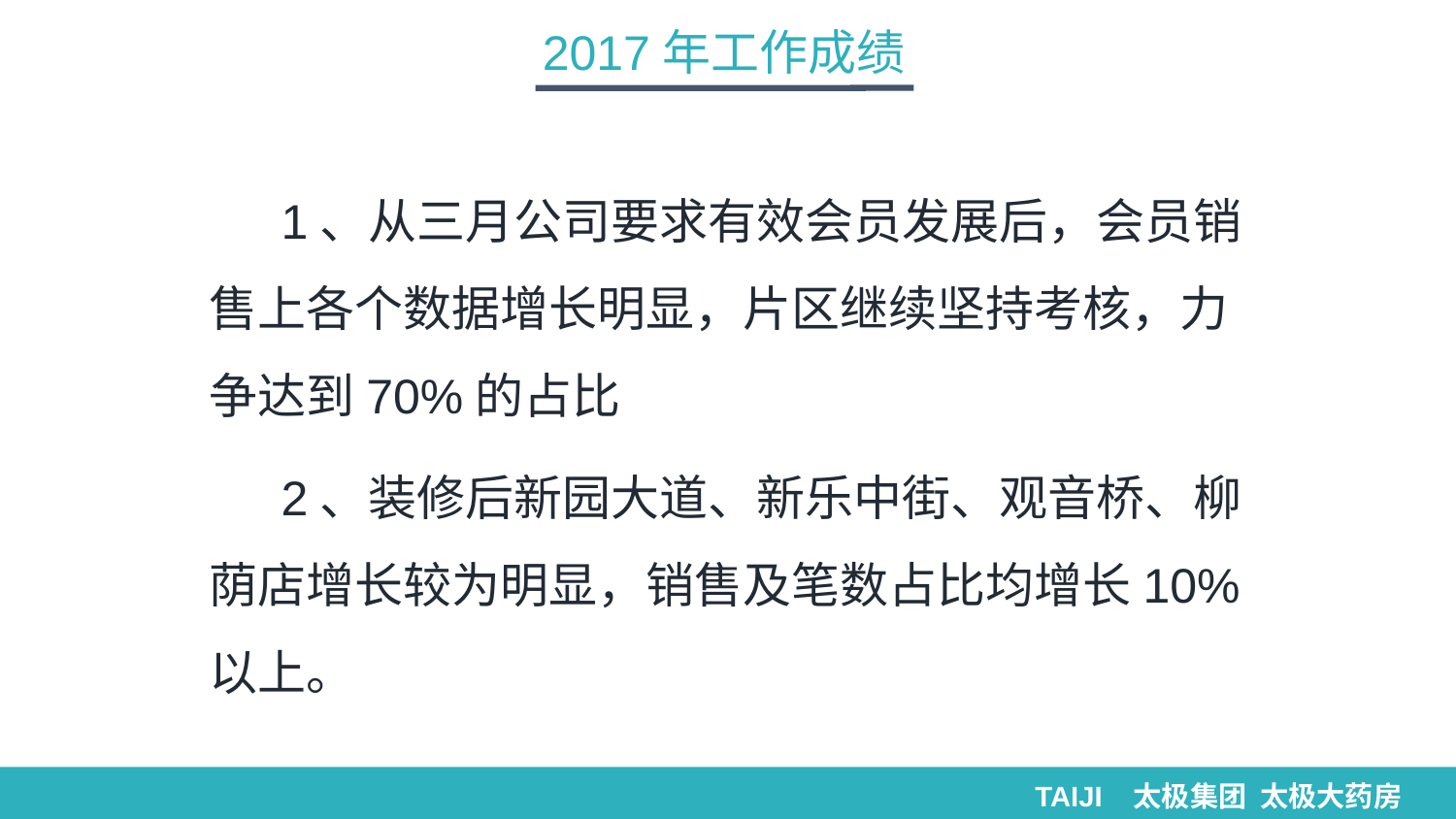

2017年工作成绩
1、从三月公司要求有效会员发展后，会员销售上各个数据增长明显，片区继续坚持考核，力争达到70%的占比
2、装修后新园大道、新乐中街、观音桥、柳荫店增长较为明显，销售及笔数占比均增长10%以上。

TAIJI   太极集团  太极大药房